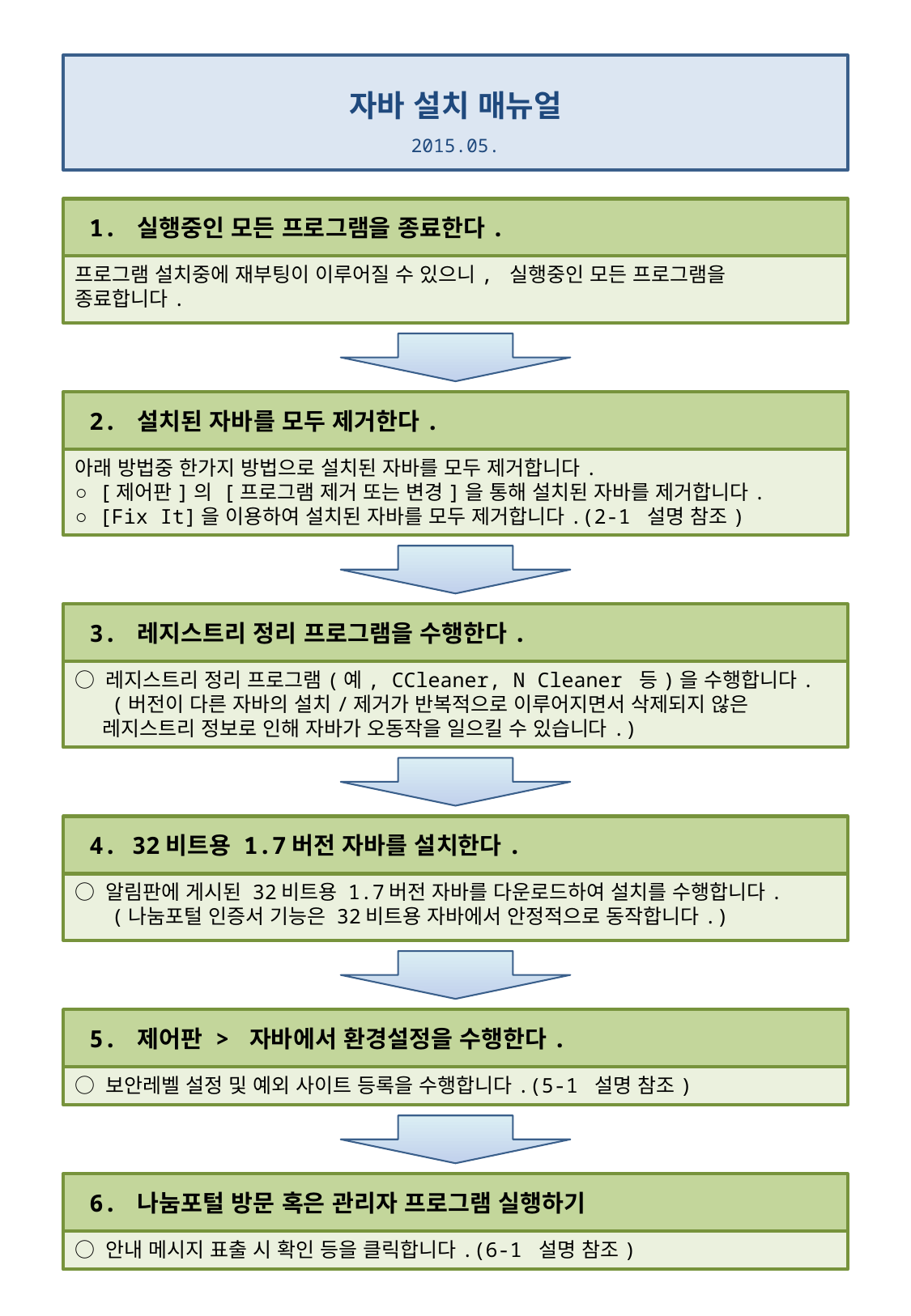

자바 설치 매뉴얼
2015.05.
 1. 실행중인 모든 프로그램을 종료한다.
프로그램 설치중에 재부팅이 이루어질 수 있으니, 실행중인 모든 프로그램을
종료합니다.

 2. 설치된 자바를 모두 제거한다.
아래 방법중 한가지 방법으로 설치된 자바를 모두 제거합니다.
○ [제어판]의 [프로그램 제거 또는 변경]을 통해 설치된 자바를 제거합니다.
○ [Fix It]을 이용하여 설치된 자바를 모두 제거합니다.(2-1 설명 참조)

 3. 레지스트리 정리 프로그램을 수행한다.
○ 레지스트리 정리 프로그램(예, CCleaner, N Cleaner 등)을 수행합니다.
   (버전이 다른 자바의 설치/제거가 반복적으로 이루어지면서 삭제되지 않은
    레지스트리 정보로 인해 자바가 오동작을 일으킬 수 있습니다.)

 4. 32비트용 1.7버전 자바를 설치한다.
○ 알림판에 게시된 32비트용 1.7버전 자바를 다운로드하여 설치를 수행합니다.
   (나눔포털 인증서 기능은 32비트용 자바에서 안정적으로 동작합니다.)

 5. 제어판 > 자바에서 환경설정을 수행한다.
○ 보안레벨 설정 및 예외 사이트 등록을 수행합니다.(5-1 설명 참조)

 6. 나눔포털 방문 혹은 관리자 프로그램 실행하기
○ 안내 메시지 표출 시 확인 등을 클릭합니다.(6-1 설명 참조)